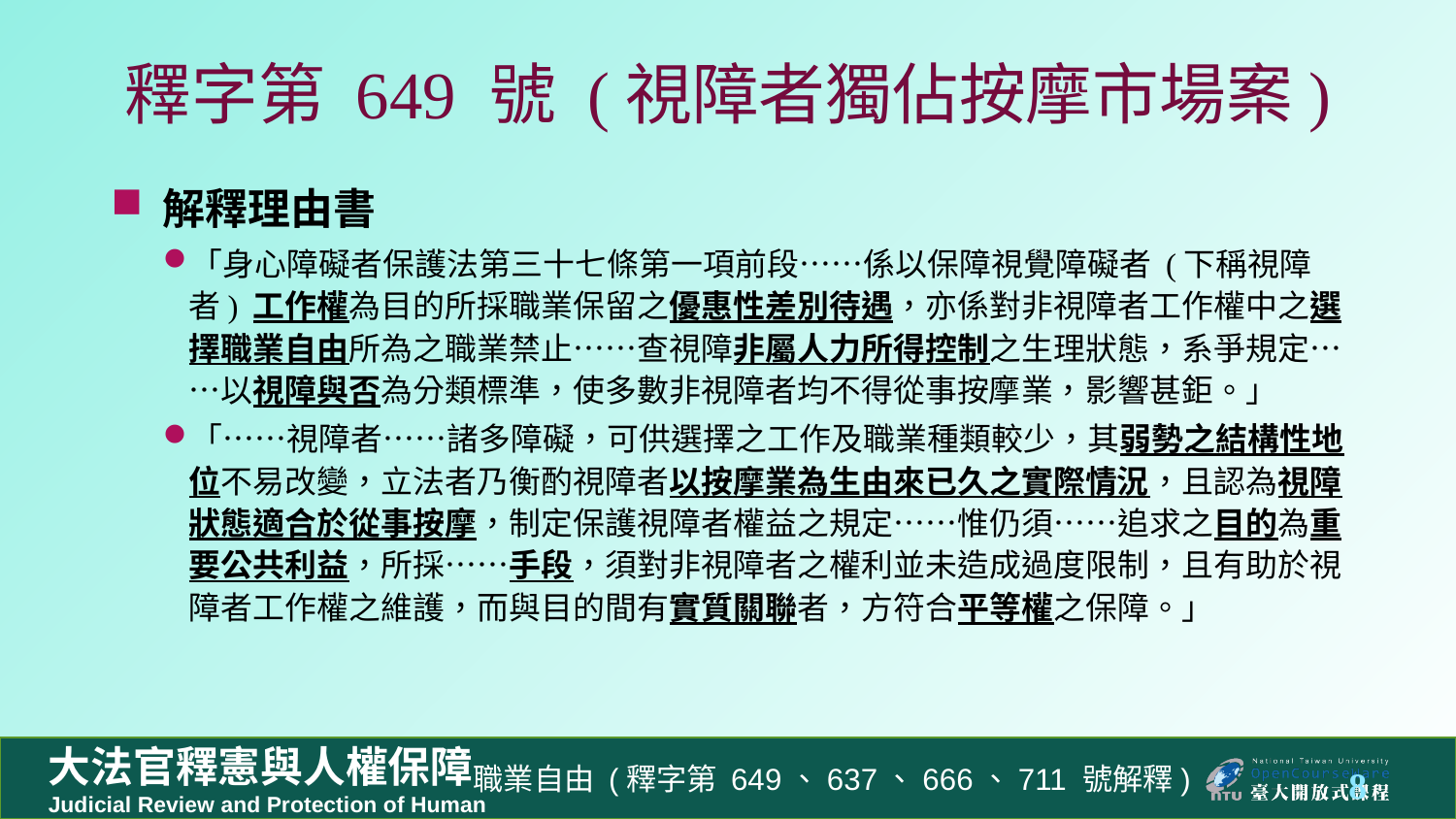

# 釋字第 649 號 (視障者獨佔按摩市場案)
解釋理由書
「身心障礙者保護法第三十七條第一項前段……係以保障視覺障礙者 (下稱視障者) 工作權為目的所採職業保留之優惠性差別待遇，亦係對非視障者工作權中之選擇職業自由所為之職業禁止……查視障非屬人力所得控制之生理狀態，系爭規定……以視障與否為分類標準，使多數非視障者均不得從事按摩業，影響甚鉅。」
「……視障者……諸多障礙，可供選擇之工作及職業種類較少，其弱勢之結構性地位不易改變，立法者乃衡酌視障者以按摩業為生由來已久之實際情況，且認為視障狀態適合於從事按摩，制定保護視障者權益之規定……惟仍須……追求之目的為重要公共利益，所採……手段，須對非視障者之權利並未造成過度限制，且有助於視障者工作權之維護，而與目的間有實質關聯者，方符合平等權之保障。」